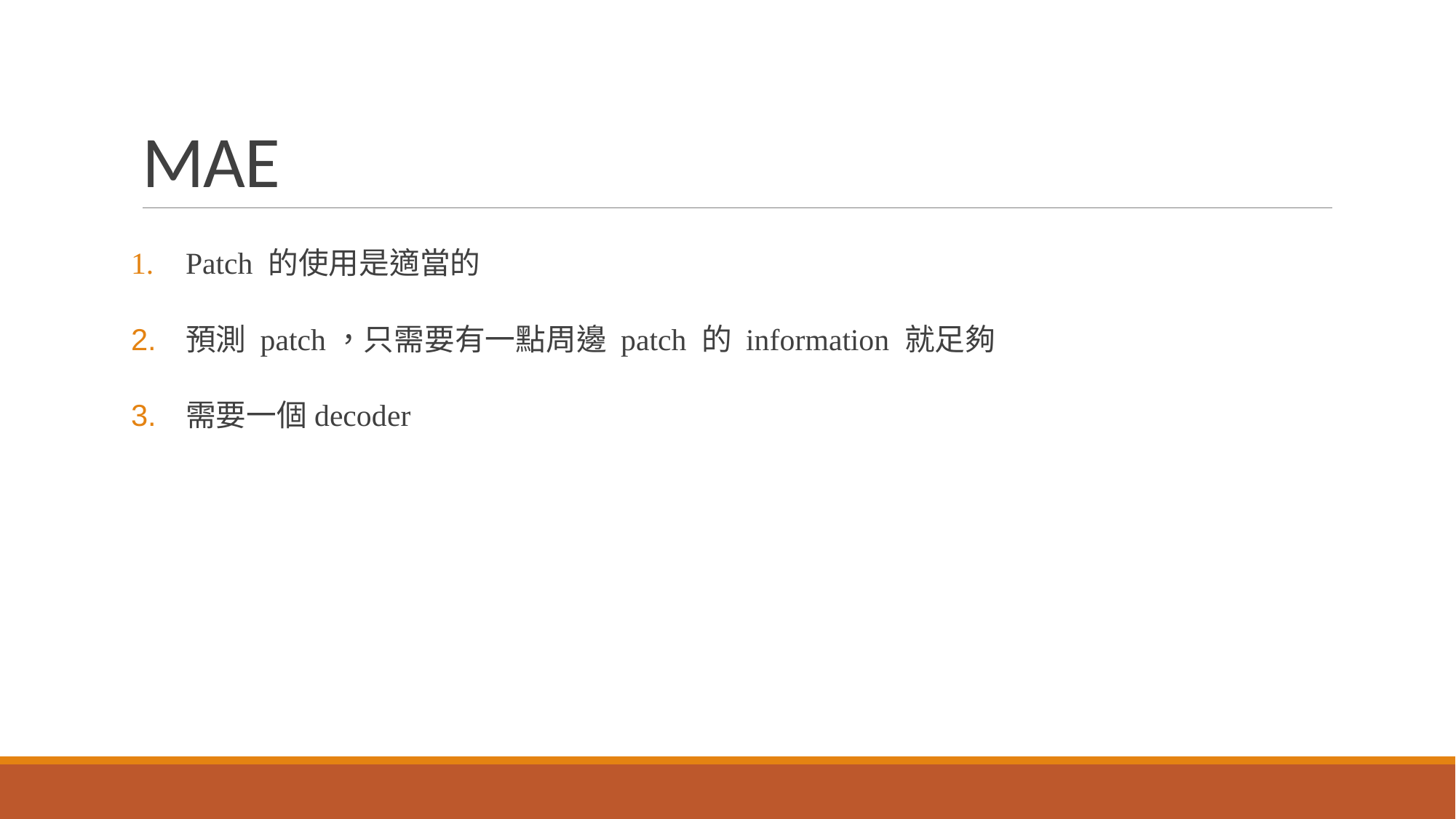

# MAE
Patch 的使用是適當的
預測 patch，只需要有一點周邊 patch 的 information 就足夠
需要一個decoder